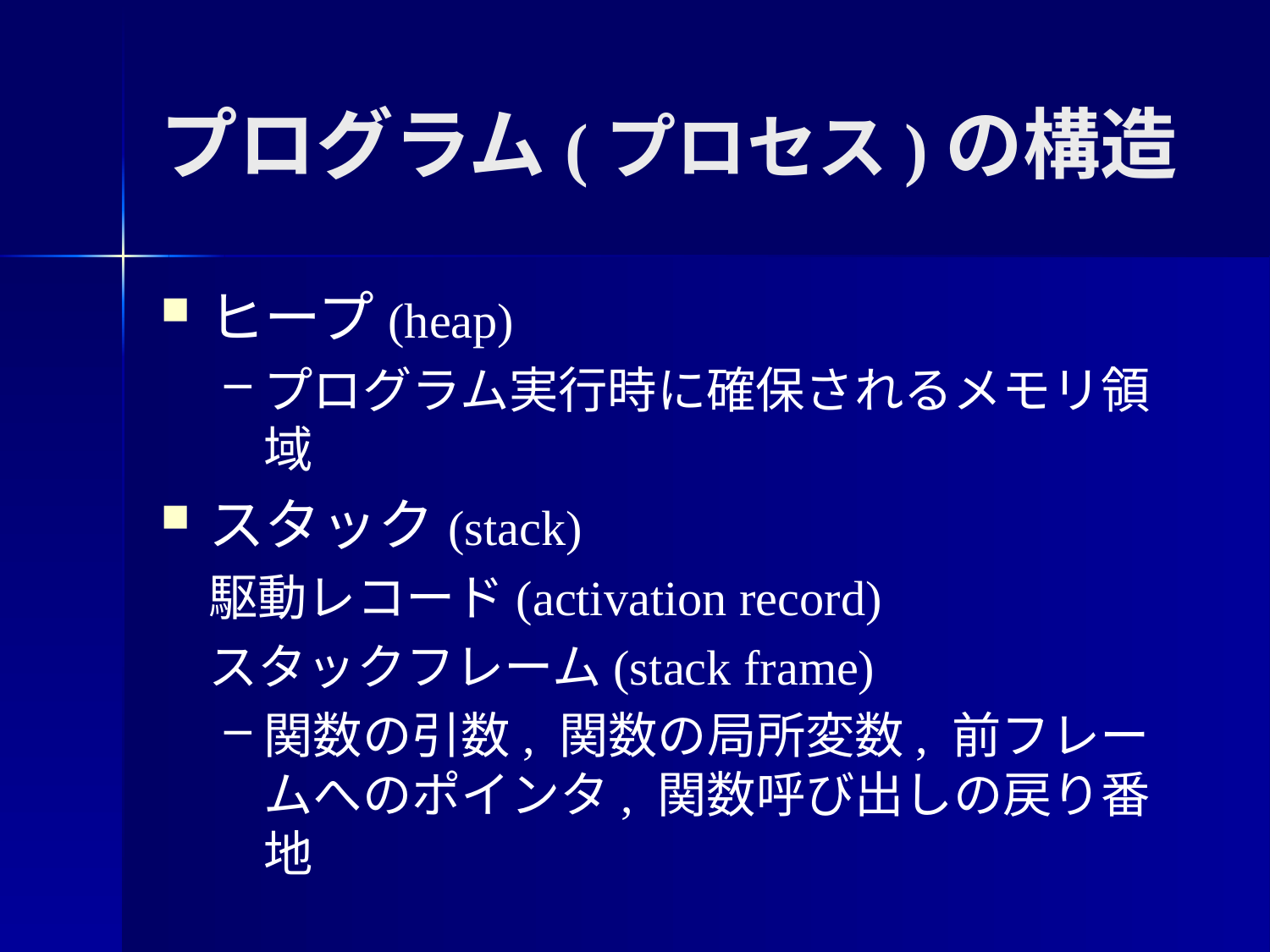

ヒープ(heap)
プログラム実行時に確保されるメモリ領域
スタック(stack)
	駆動レコード(activation record)
	スタックフレーム(stack frame)
関数の引数, 関数の局所変数, 前フレームへのポインタ, 関数呼び出しの戻り番地
プログラム(プロセス)の構造